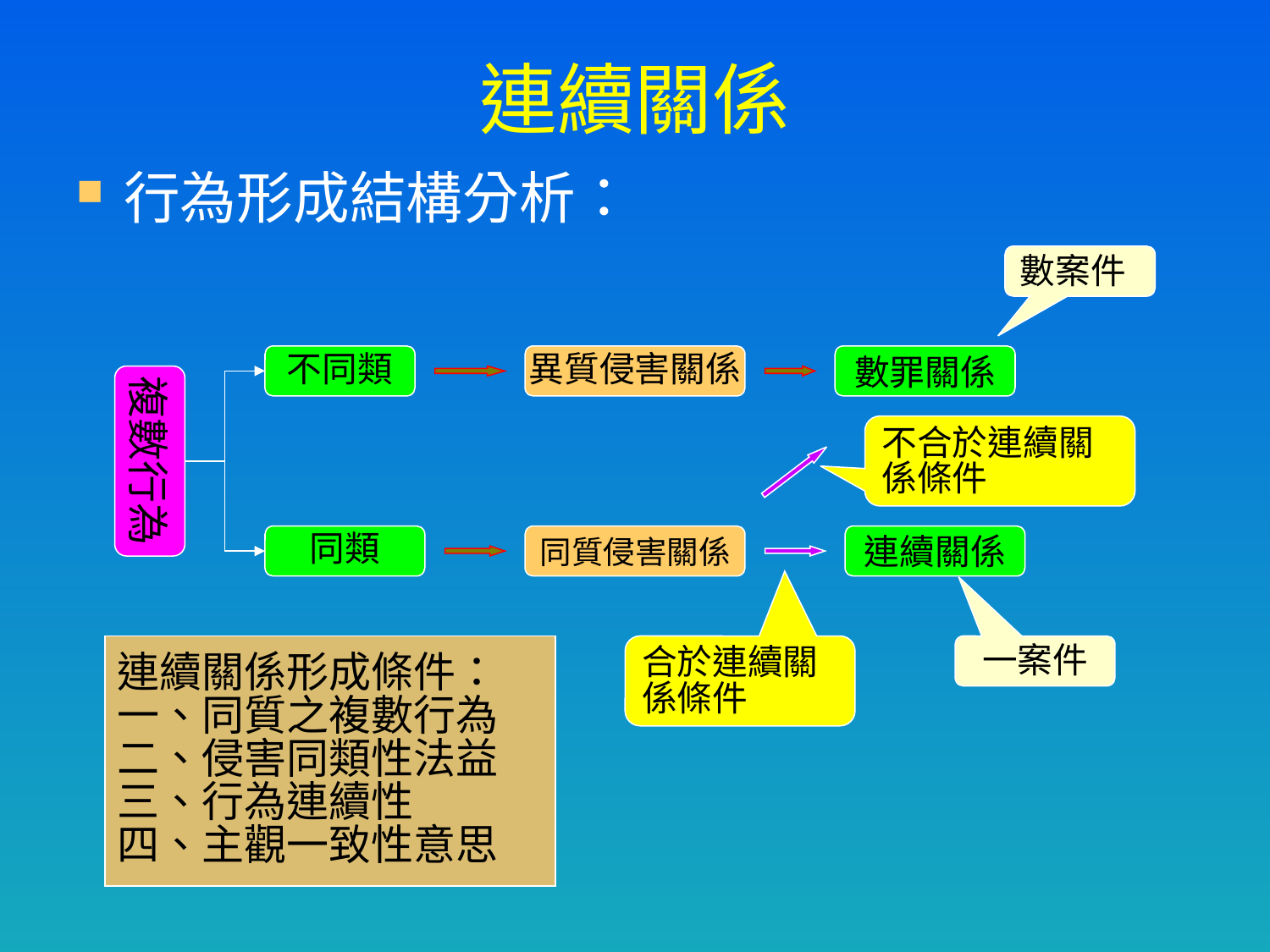

# 連續關係
行為形成結構分析：
數案件
不同類
異質侵害關係
數罪關係
複數行為

不合於連續關係條件

同類
同質侵害關係
連續關係

連續關係形成條件：
一、同質之複數行為
二、侵害同類性法益
三、行為連續性
四、主觀一致性意思
合於連續關係條件
一案件